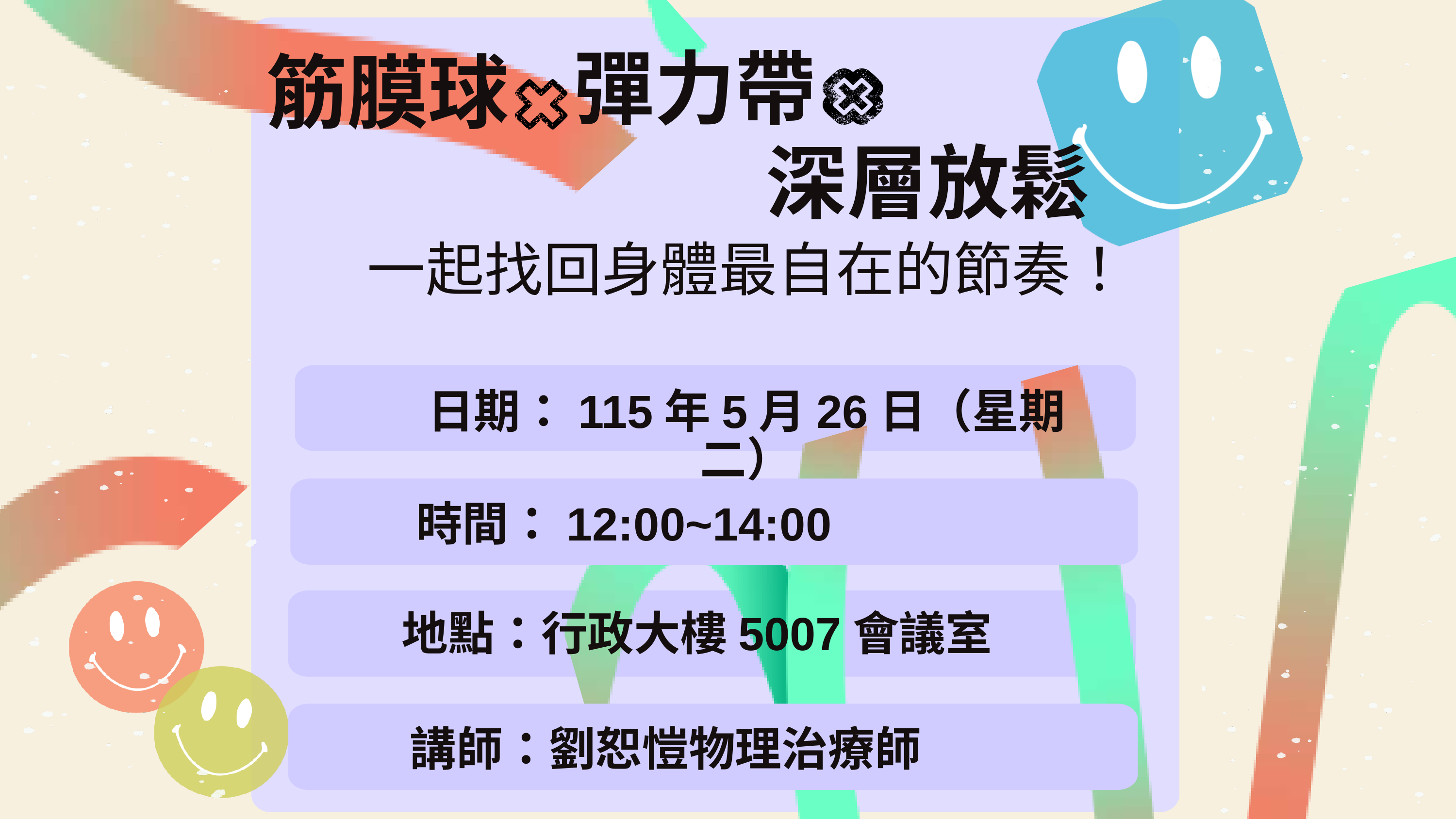

彈力帶
筋膜球

深層放鬆
一起找回身體最自在的節奏！

日期：115年5月26日（星期二）

時間：12:00~14:00

地點：行政大樓5007會議室

講師：劉恕愷物理治療師